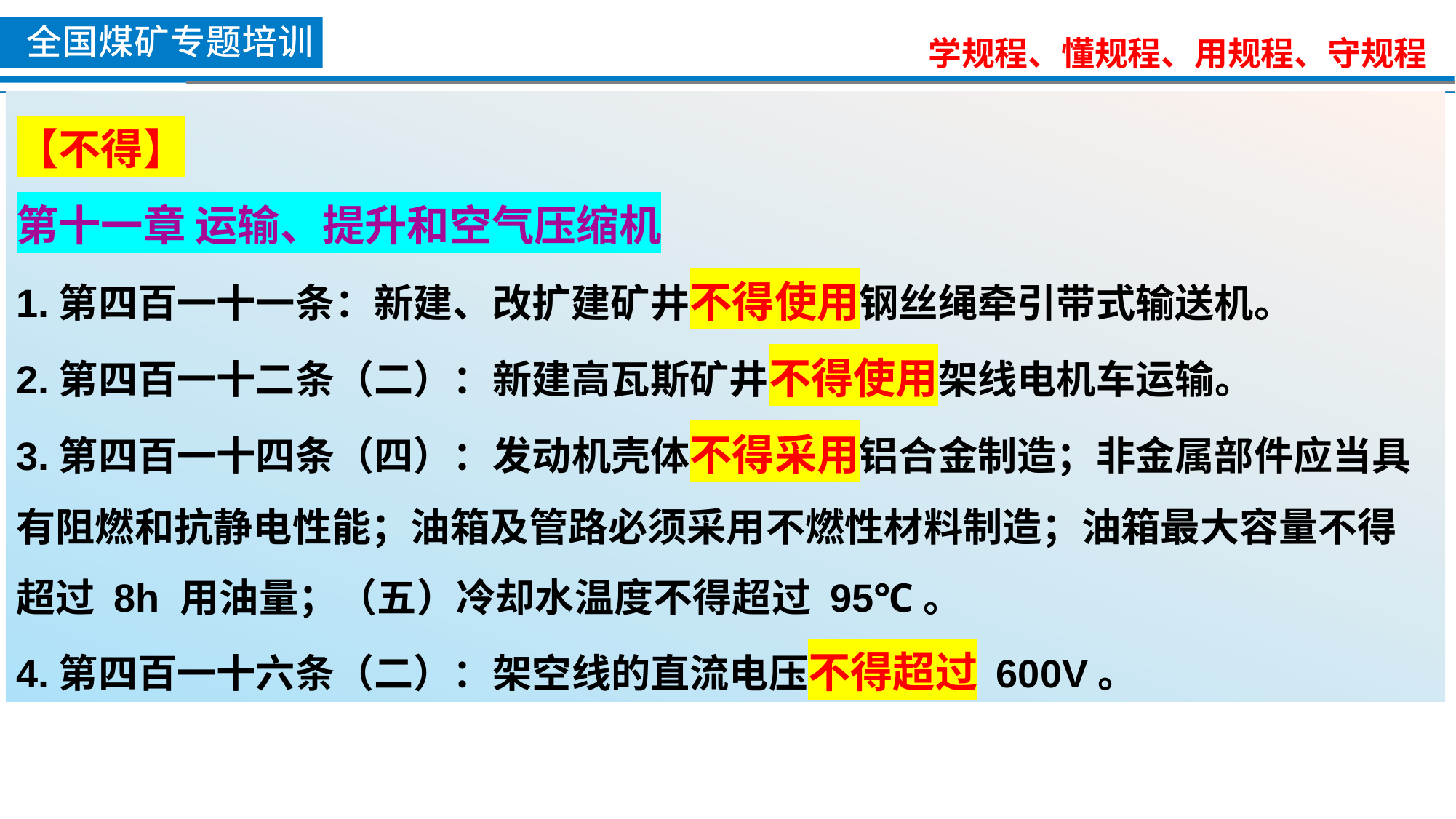

【不得】
第十一章 运输、提升和空气压缩机
1.第四百一十一条：新建、改扩建矿井不得使用钢丝绳牵引带式输送机。
2.第四百一十二条（二）：新建高瓦斯矿井不得使用架线电机车运输。
3.第四百一十四条（四）：发动机壳体不得采用铝合金制造；非金属部件应当具有阻燃和抗静电性能；油箱及管路必须采用不燃性材料制造；油箱最大容量不得超过 8h 用油量；（五）冷却水温度不得超过 95℃。
4.第四百一十六条（二）：架空线的直流电压不得超过 600V。